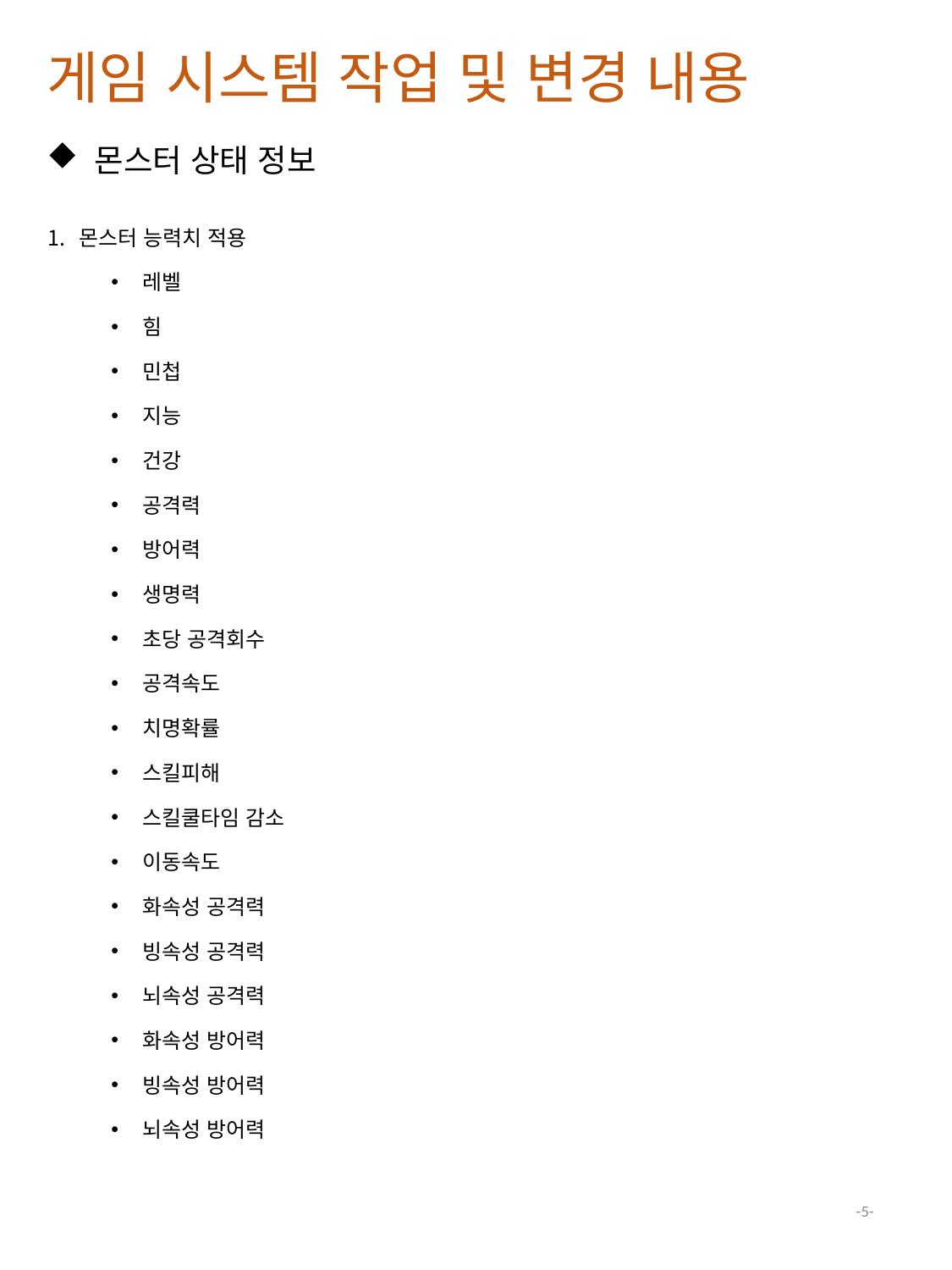

게임 시스템 작업 및 변경 내용
몬스터 상태 정보
몬스터 능력치 적용
레벨
힘
민첩
지능
건강
공격력
방어력
생명력
초당 공격회수
공격속도
치명확률
스킬피해
스킬쿨타임 감소
이동속도
화속성 공격력
빙속성 공격력
뇌속성 공격력
화속성 방어력
빙속성 방어력
뇌속성 방어력
-5-